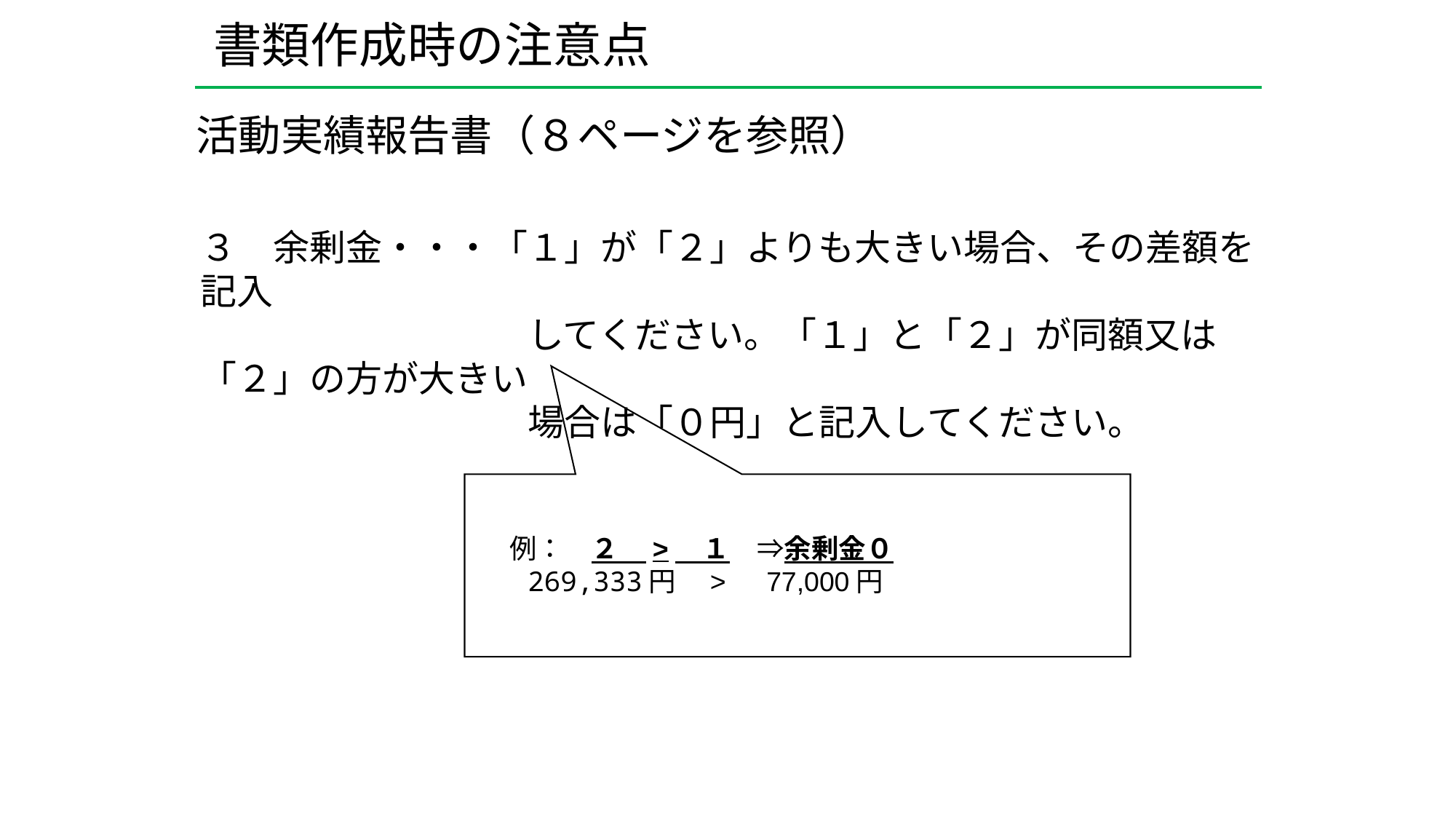

書類作成時の注意点
活動実績報告書（８ページを参照）
３　余剰金・・・「１」が「２」よりも大きい場合、その差額を記入
　　　　　　　　　してください。「１」と「２」が同額又は「２」の方が大きい
　　　　　　　　　場合は「０円」と記入してください。

例：　２　>　１　⇒余剰金０
269,333円　>　77,000円